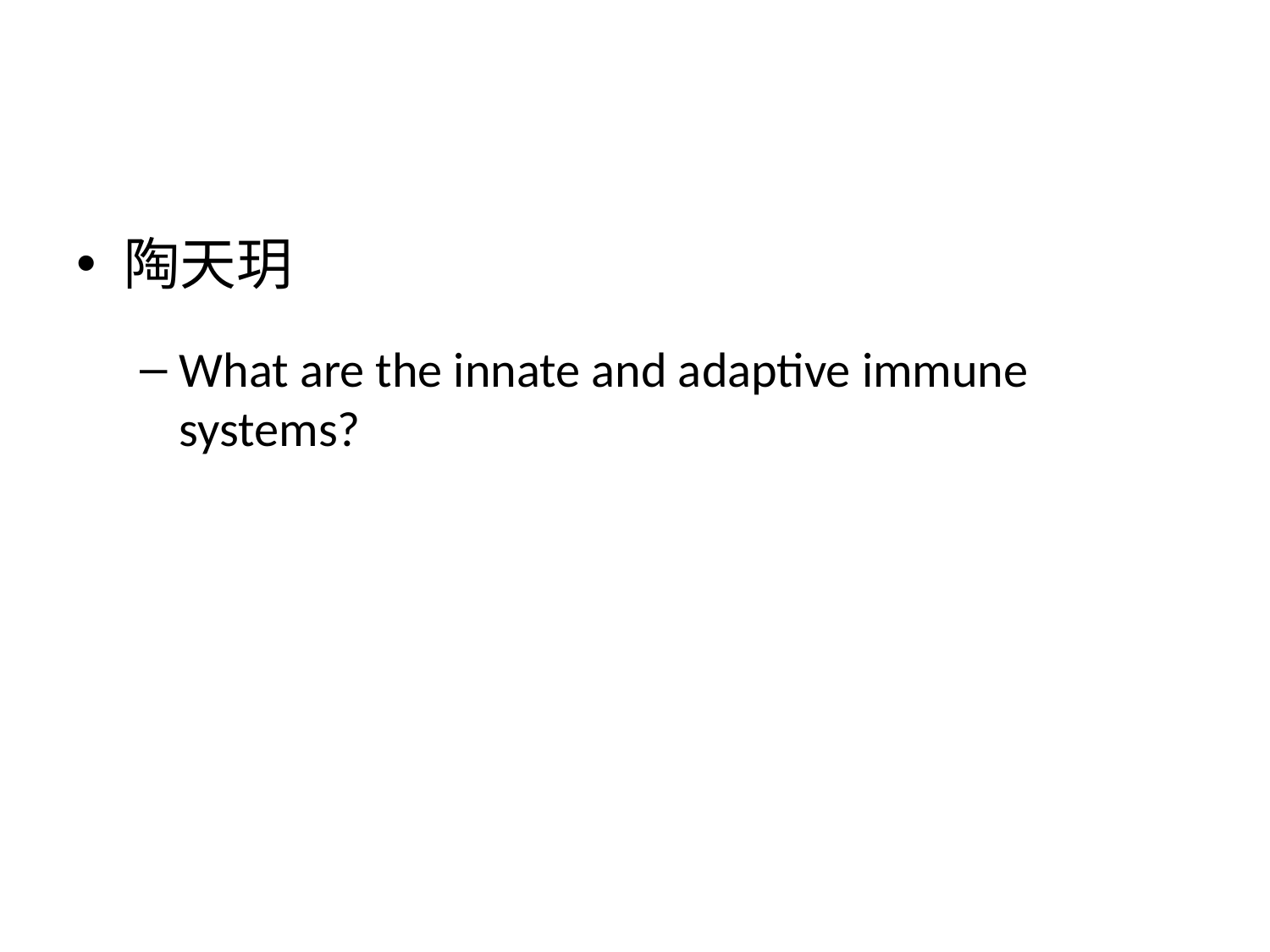

#
陶天玥
What are the innate and adaptive immune systems?